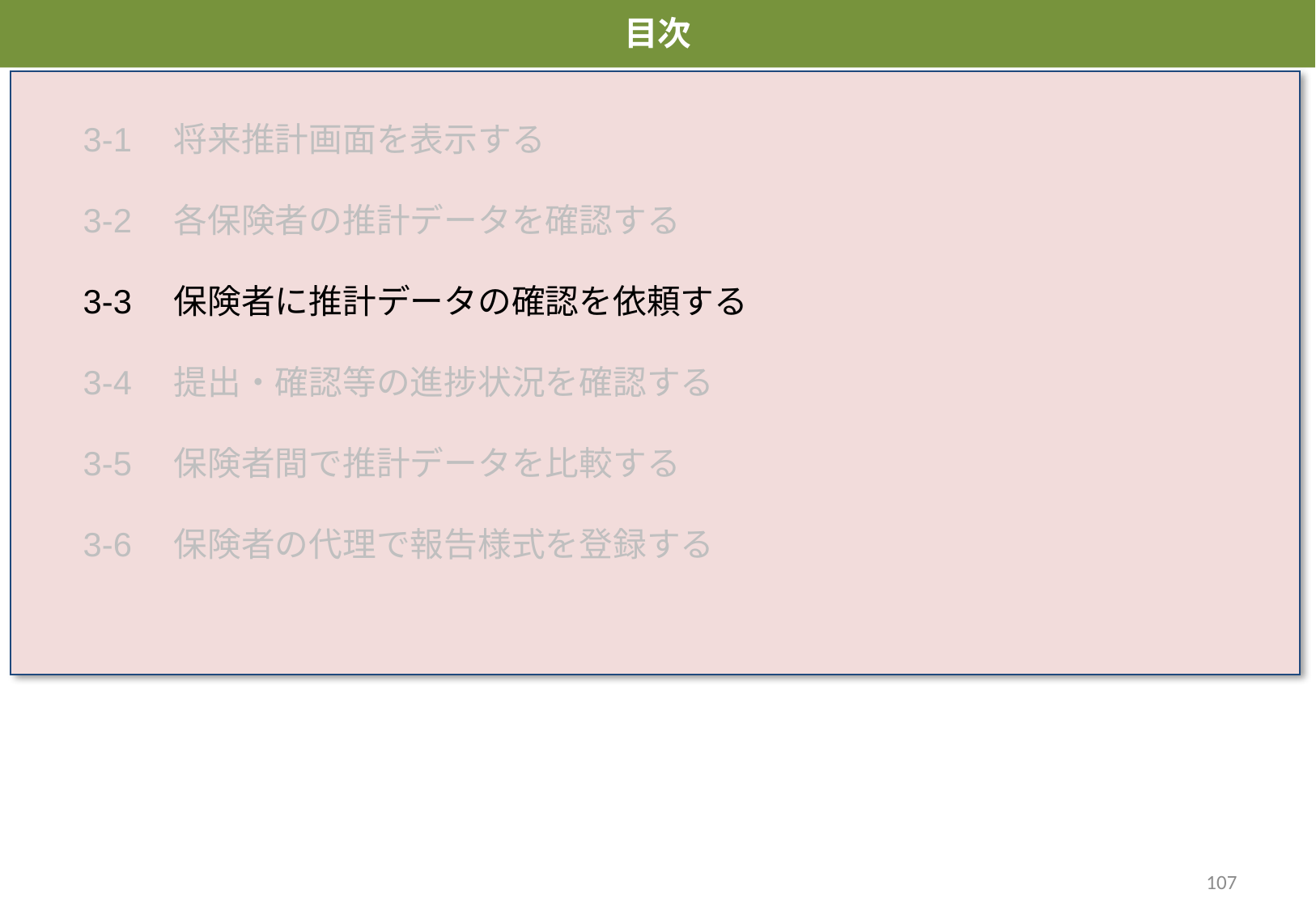

目次

3-1　将来推計画面を表示する
3-2　各保険者の推計データを確認する
3-3　保険者に推計データの確認を依頼する
3-4　提出・確認等の進捗状況を確認する
3-5　保険者間で推計データを比較する
3-6　保険者の代理で報告様式を登録する

107